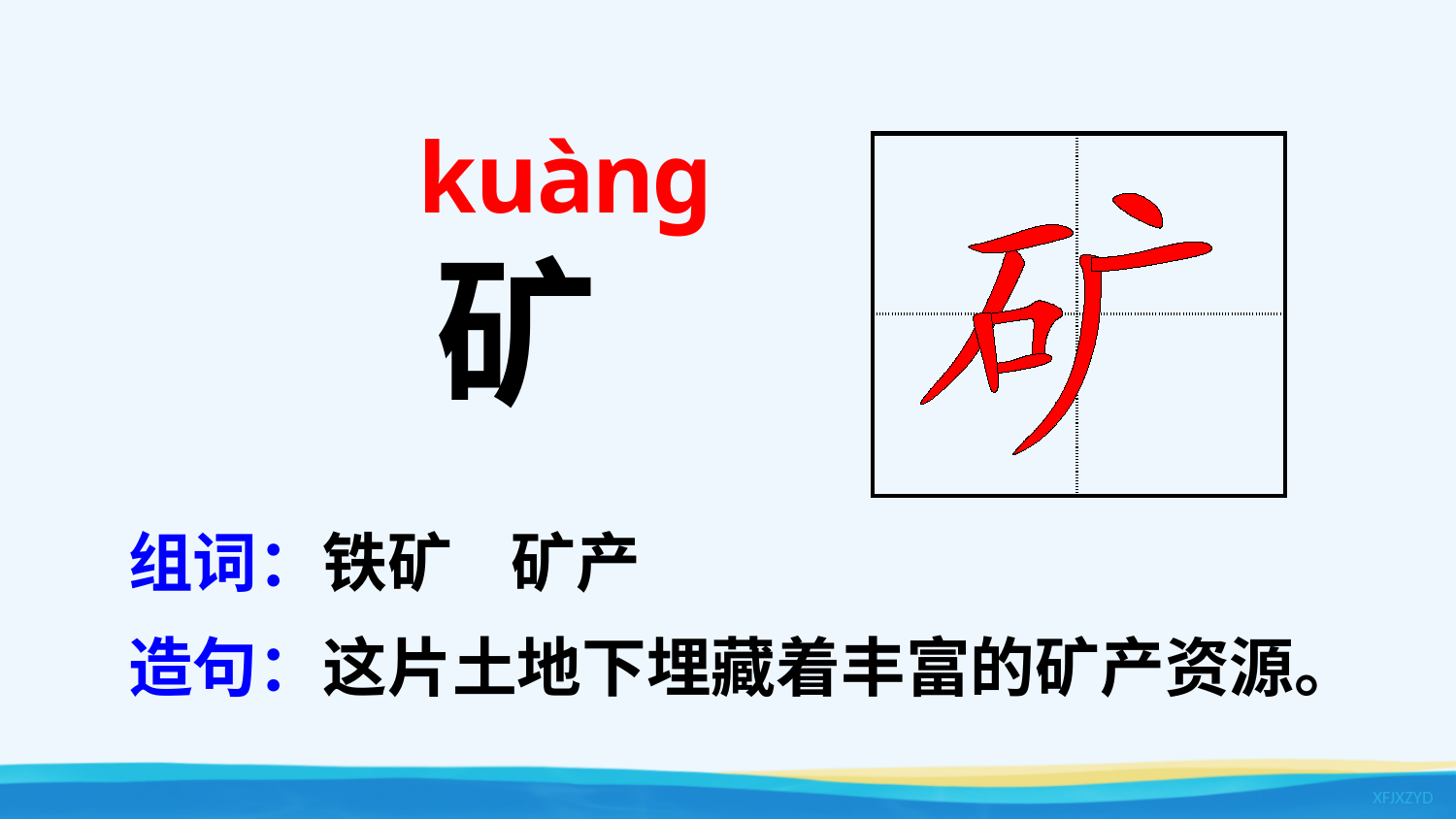

kuànɡ
|  |  |
| --- | --- |
|  |  |

矿

组词：铁矿    矿产
造句：这片土地下埋藏着丰富的矿产资源。